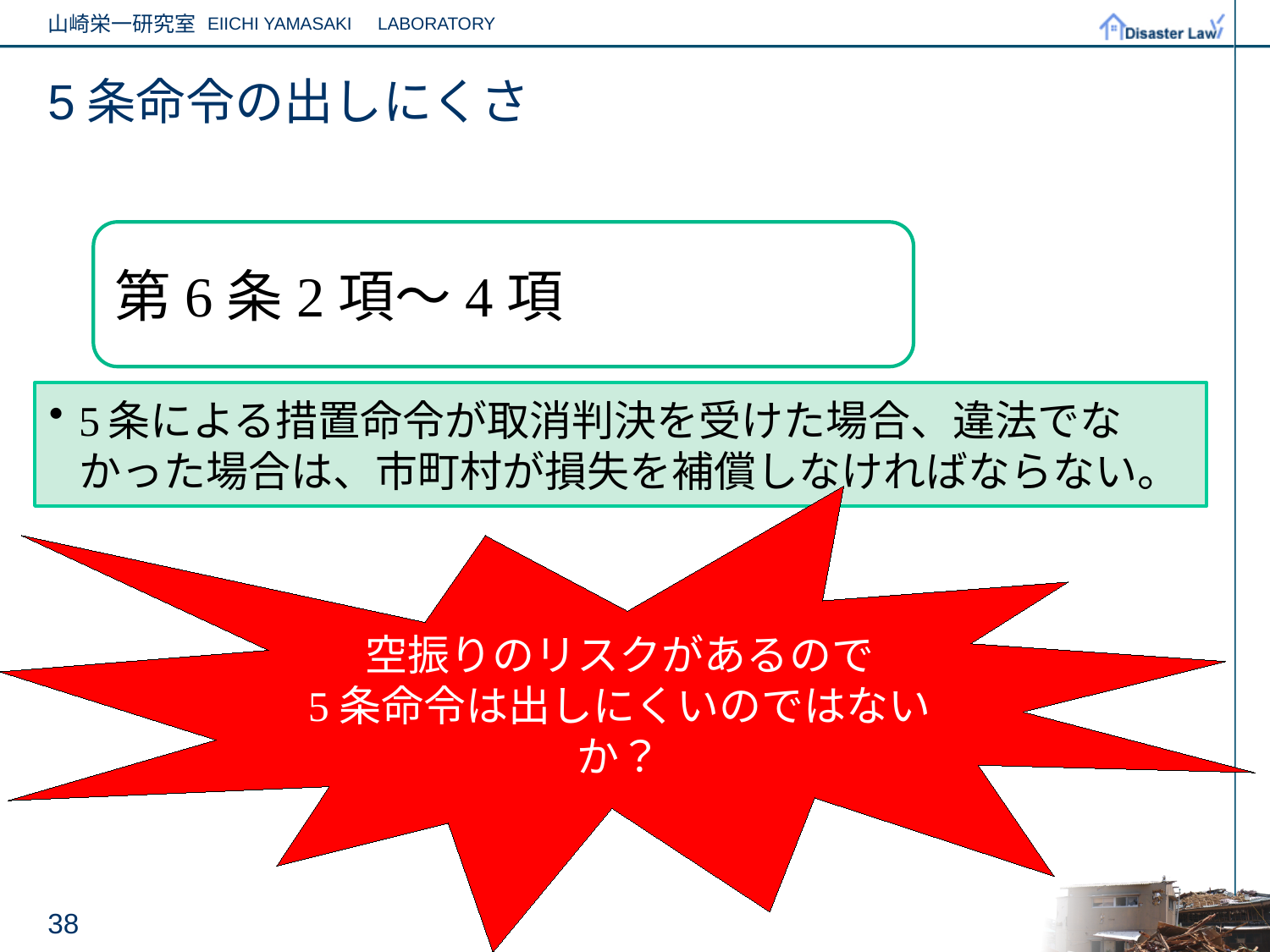

# 5条命令の出しにくさ
第6条2項～4項
5条による措置命令が取消判決を受けた場合、違法でなかった場合は、市町村が損失を補償しなければならない。
空振りのリスクがあるので
5条命令は出しにくいのではないか？
38